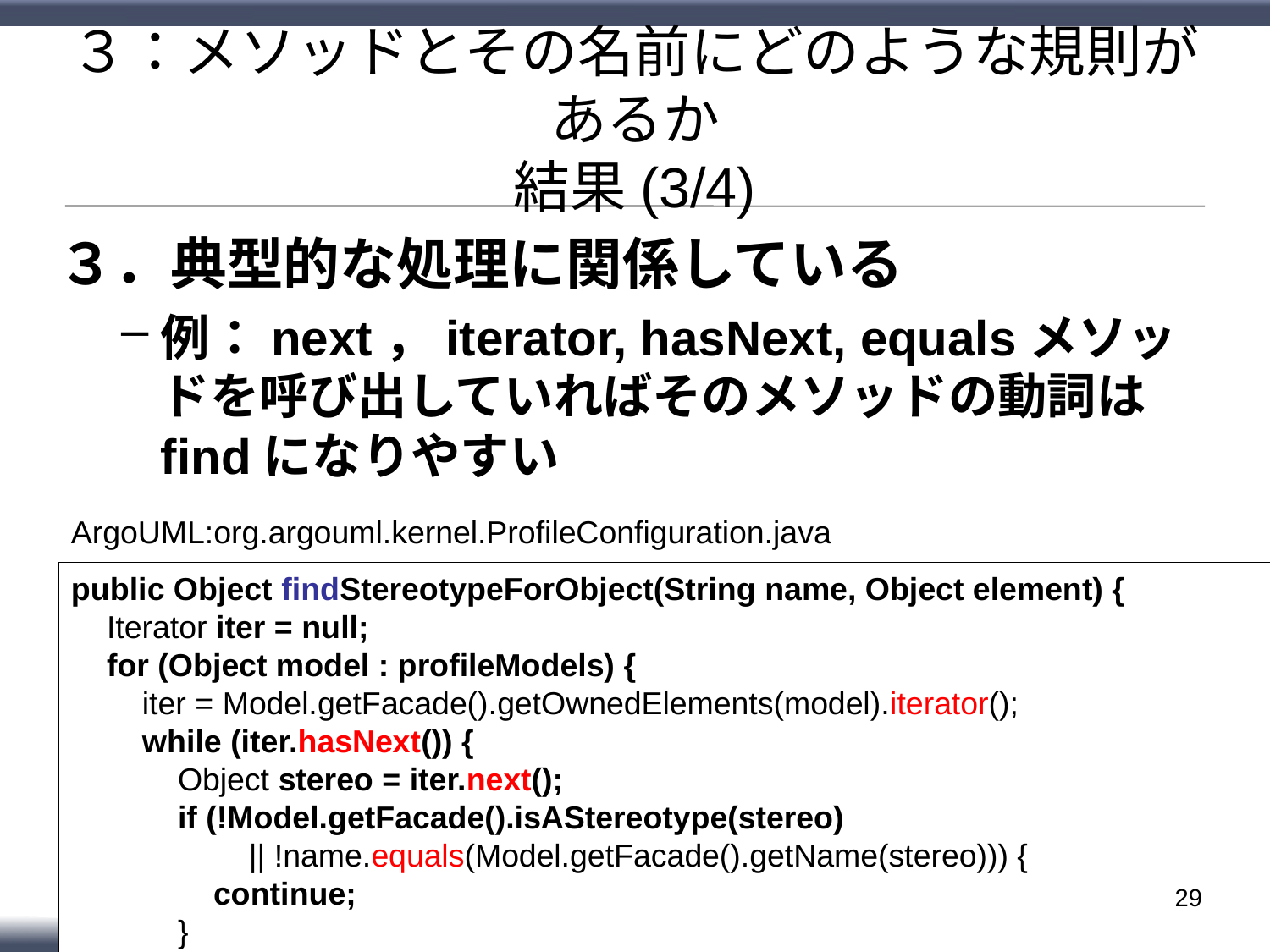

# ３：メソッドとその名前にどのような規則があるか 結果(3/4)
３．典型的な処理に関係している
例：next，iterator, hasNext, equalsメソッドを呼び出していればそのメソッドの動詞はfindになりやすい
ArgoUML:org.argouml.kernel.ProfileConfiguration.java
public Object findStereotypeForObject(String name, Object element) {
    Iterator iter = null;
    for (Object model : profileModels) {
        iter = Model.getFacade().getOwnedElements(model).iterator();
        while (iter.hasNext()) {
            Object stereo = iter.next();
            if (!Model.getFacade().isAStereotype(stereo)
                    || !name.equals(Model.getFacade().getName(stereo))) {
                continue;
            }
            if (Model.getExtensionMechanismsHelper().isValidStereotype(element, stereo)) {
                return stereo;
            }
        }
    }
    return null;
}
29